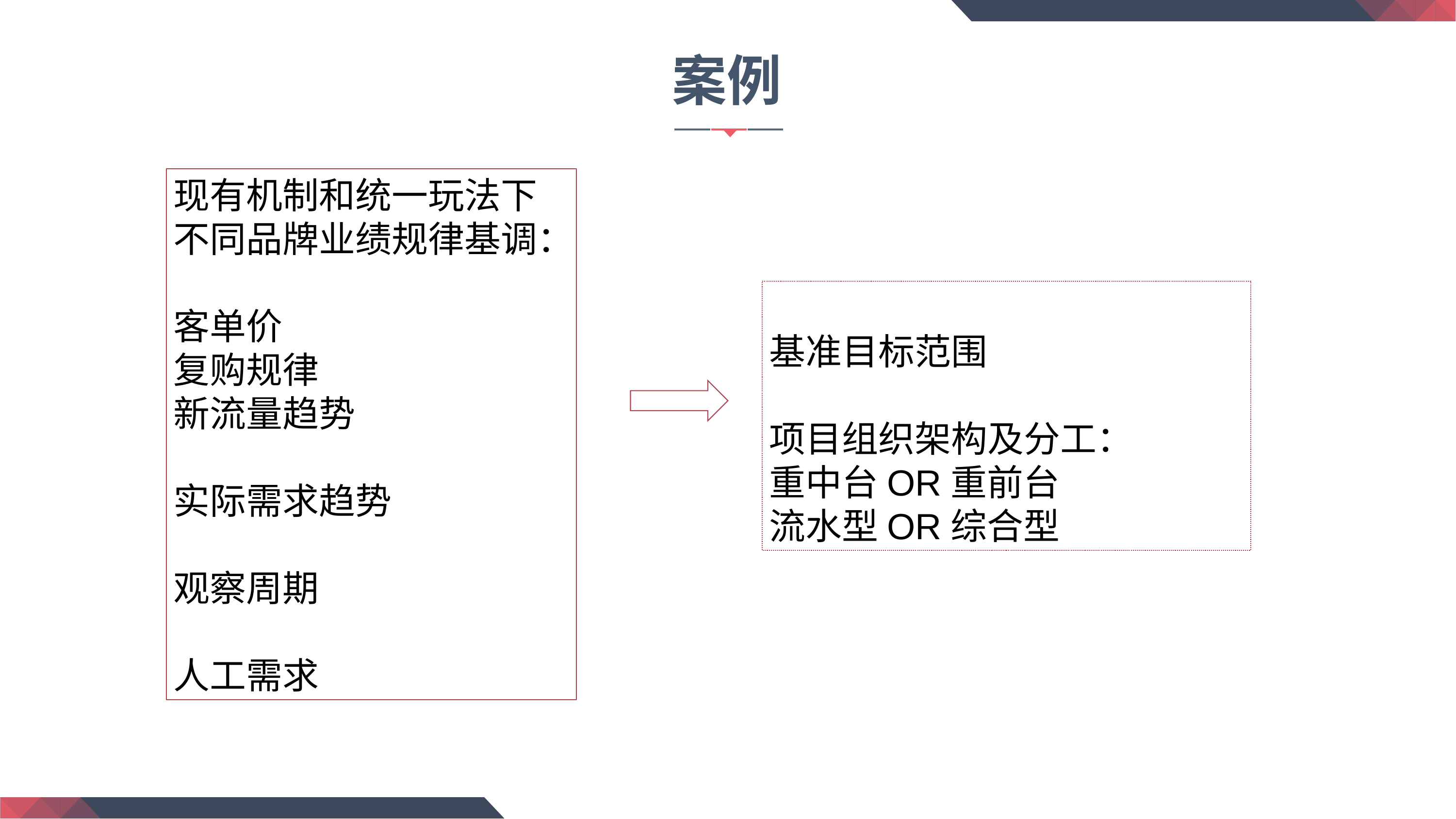

案例

现有机制和统一玩法下
不同品牌业绩规律基调：

客单价
复购规律
新流量趋势

实际需求趋势

观察周期

人工需求

基准目标范围

项目组织架构及分工：
重中台OR重前台
流水型OR综合型